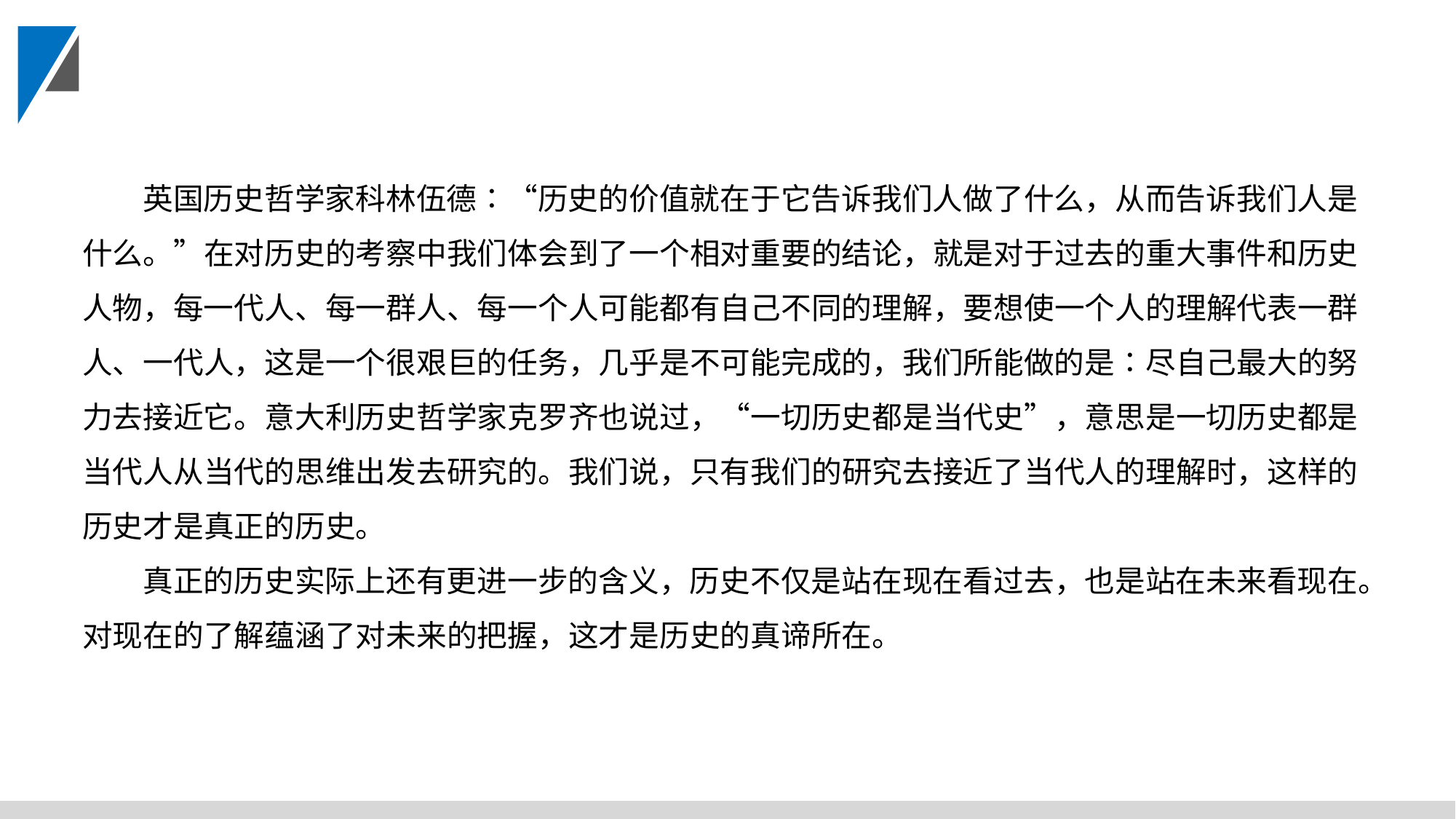

英国历史哲学家科林伍德∶“历史的价值就在于它告诉我们人做了什么，从而告诉我们人是什么。”在对历史的考察中我们体会到了一个相对重要的结论，就是对于过去的重大事件和历史人物，每一代人、每一群人、每一个人可能都有自己不同的理解，要想使一个人的理解代表一群人、一代人，这是一个很艰巨的任务，几乎是不可能完成的，我们所能做的是∶尽自己最大的努力去接近它。意大利历史哲学家克罗齐也说过，“一切历史都是当代史”，意思是一切历史都是当代人从当代的思维出发去研究的。我们说，只有我们的研究去接近了当代人的理解时，这样的历史才是真正的历史。
真正的历史实际上还有更进一步的含义，历史不仅是站在现在看过去，也是站在未来看现在。对现在的了解蕴涵了对未来的把握，这才是历史的真谛所在。